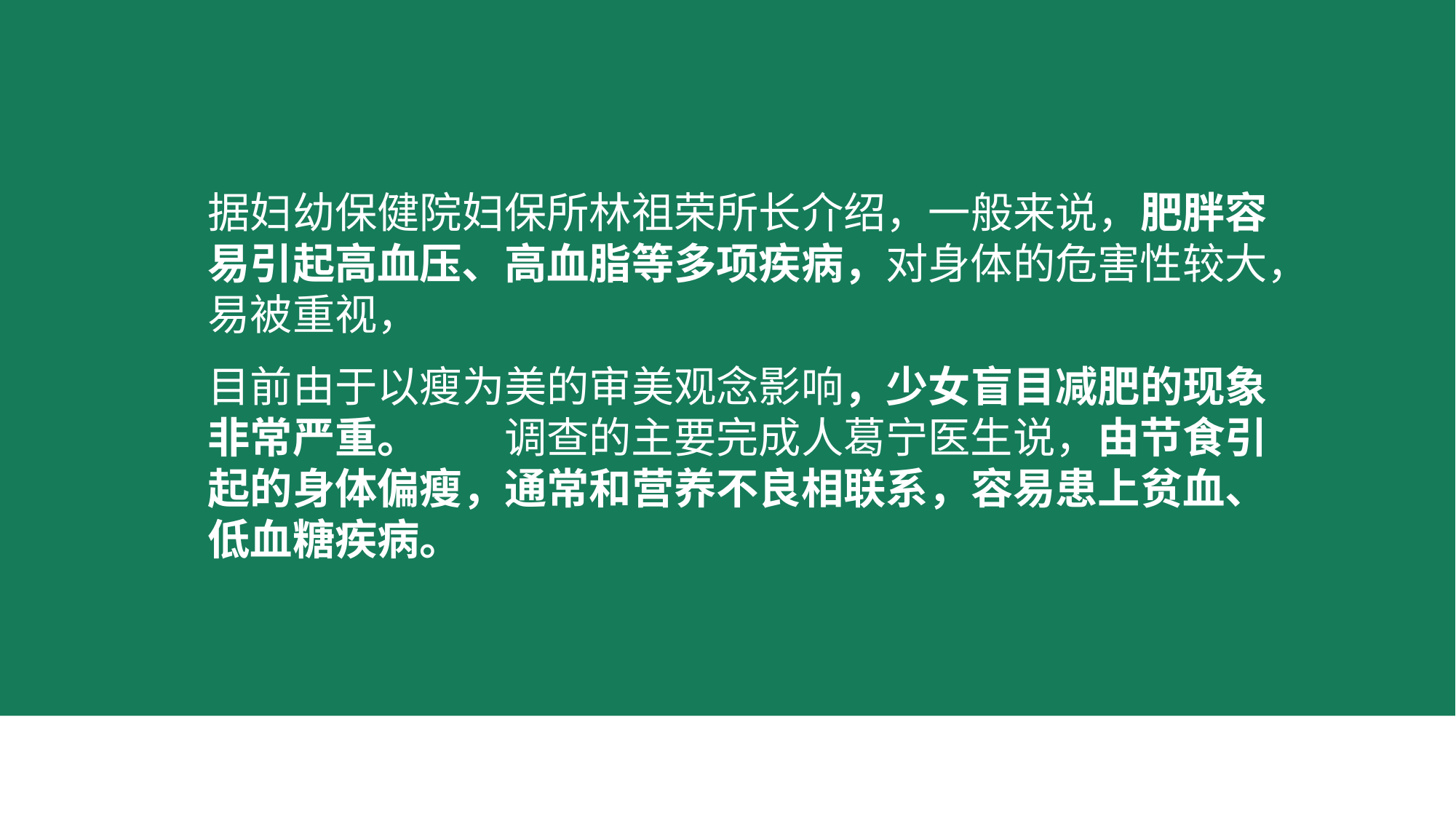

据妇幼保健院妇保所林祖荣所长介绍，一般来说，肥胖容易引起高血压、高血脂等多项疾病，对身体的危害性较大，易被重视，
目前由于以瘦为美的审美观念影响，少女盲目减肥的现象非常严重。　　调查的主要完成人葛宁医生说，由节食引起的身体偏瘦，通常和营养不良相联系，容易患上贫血、低血糖疾病。